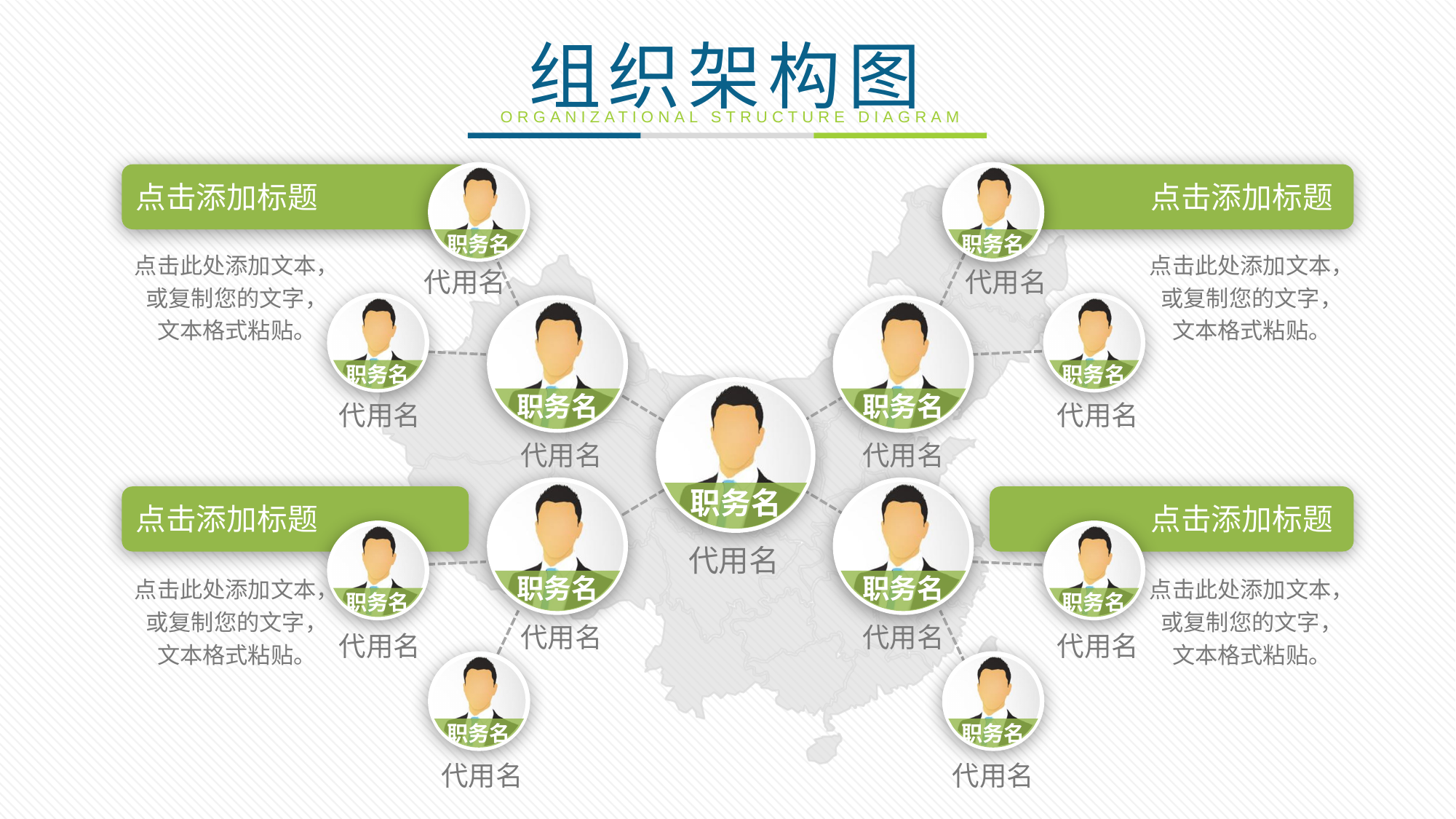

职务名

职务名

点击添加标题
点击添加标题

点击此处添加文本，
或复制您的文字，
文本格式粘贴。
点击此处添加文本，
或复制您的文字，
文本格式粘贴。
代用名
代用名

职务名

职务名

职务名

职务名

职务名

代用名
代用名
代用名
代用名

职务名

职务名

点击添加标题
点击添加标题

职务名

职务名

代用名
点击此处添加文本，
或复制您的文字，
文本格式粘贴。
点击此处添加文本，
或复制您的文字，
文本格式粘贴。
代用名
代用名
代用名
代用名

职务名

职务名

代用名
代用名